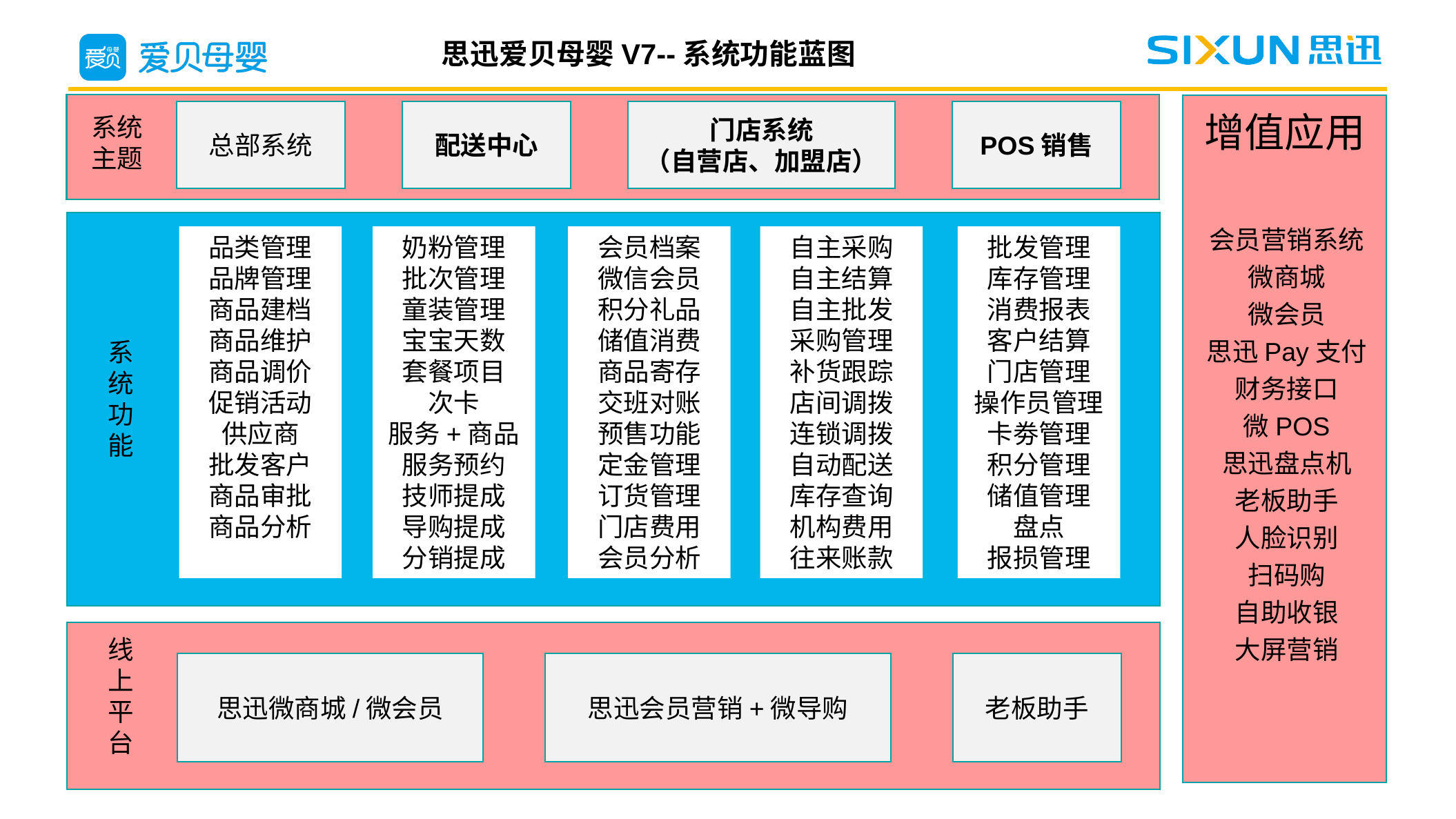

思迅爱贝母婴V7--系统功能蓝图

总部系统
配送中心
门店系统
（自营店、加盟店）
POS销售
系统
主题

增值应用

品类管理
品牌管理
商品建档
商品维护
商品调价
促销活动
供应商
批发客户
商品审批
商品分析

奶粉管理
批次管理
童装管理
宝宝天数
套餐项目
次卡
服务+商品
服务预约
技师提成
导购提成
分销提成
会员档案
微信会员
积分礼品
储值消费
商品寄存
交班对账
预售功能
定金管理
订货管理
门店费用
会员分析
自主采购
自主结算
自主批发
采购管理
补货跟踪
店间调拨
连锁调拨
自动配送
库存查询
机构费用
往来账款
批发管理
库存管理
消费报表
客户结算
门店管理
操作员管理
卡劵管理
积分管理
储值管理
盘点
报损管理
系
统
功
能
会员营销系统
微商城
微会员
思迅Pay支付
财务接口
微POS
思迅盘点机
老板助手
人脸识别
扫码购
自助收银
大屏营销

线上
平台
思迅微商城/微会员
思迅会员营销+微导购
老板助手